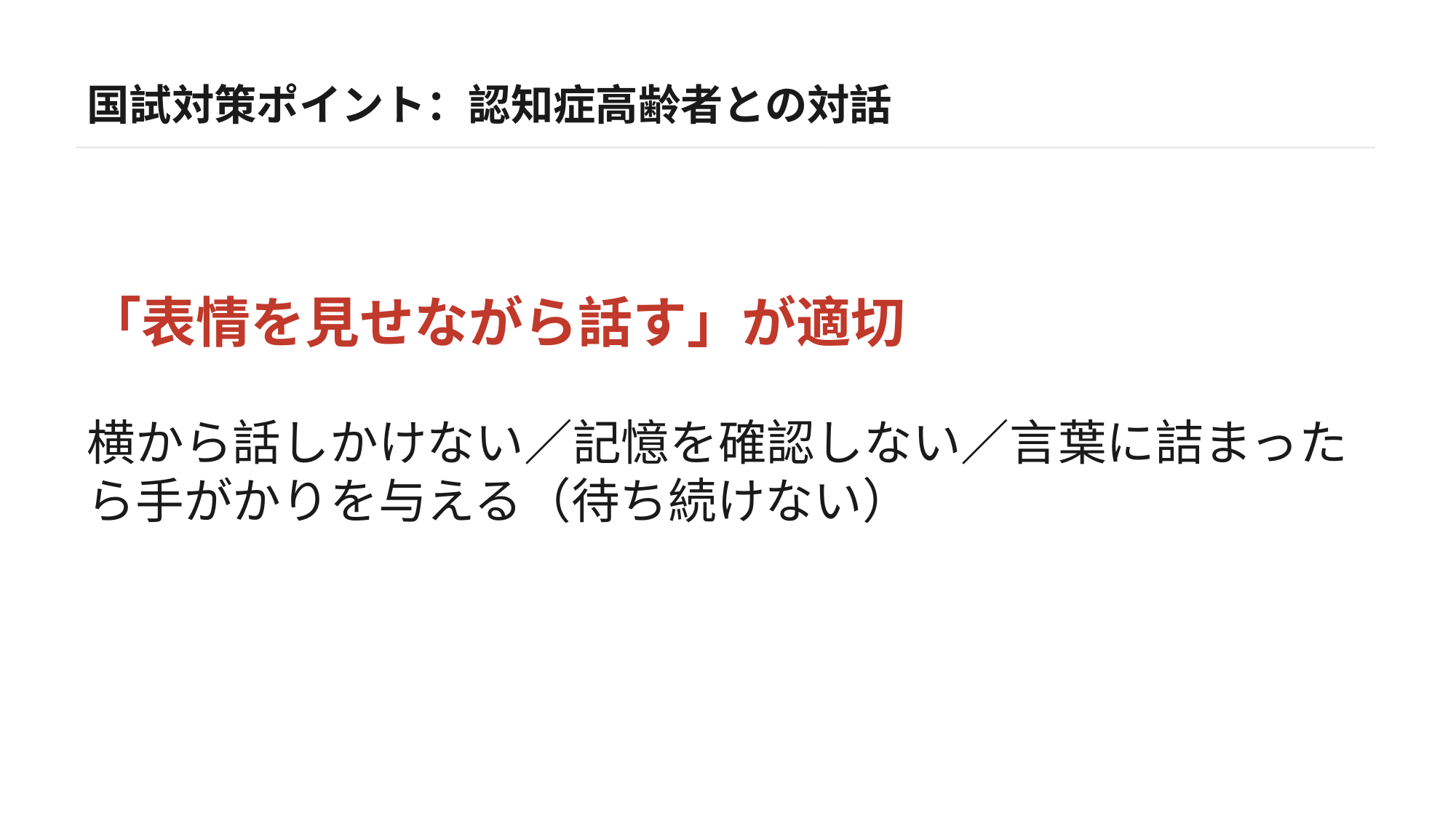

国試対策ポイント：認知症高齢者との対話

「表情を見せながら話す」が適切

横から話しかけない／記憶を確認しない／言葉に詰まったら手がかりを与える（待ち続けない）